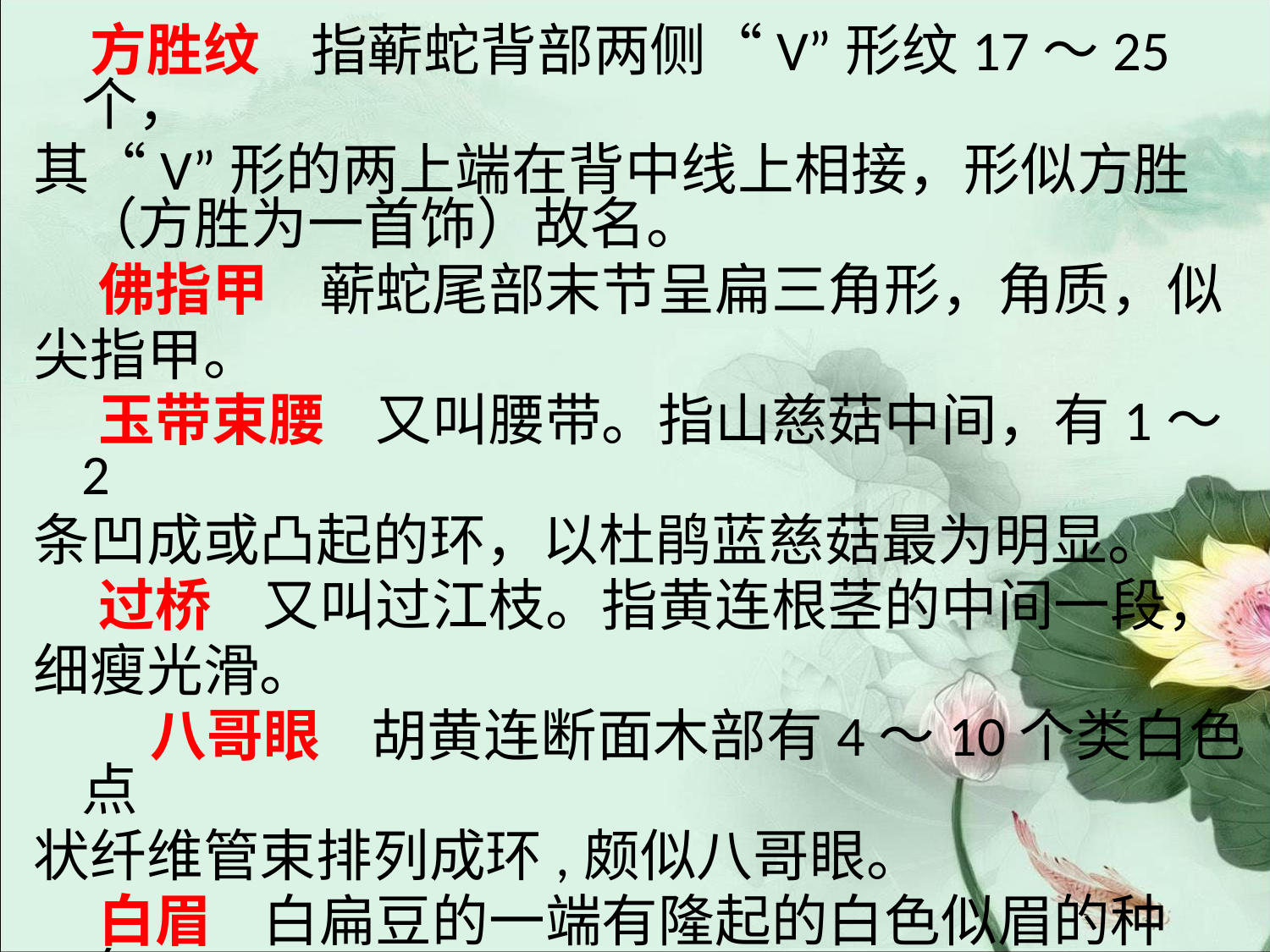

#
    方胜纹    指蕲蛇背部两侧“V”形纹17～25个，
其“V”形的两上端在背中线上相接，形似方胜（方胜为一首饰）故名。
    佛指甲    蕲蛇尾部末节呈扁三角形，角质，似
尖指甲。
    玉带束腰    又叫腰带。指山慈菇中间，有1～2
条凹成或凸起的环，以杜鹃蓝慈菇最为明显。
    过桥    又叫过江枝。指黄连根茎的中间一段，
细瘦光滑。
        八哥眼    胡黄连断面木部有4～10个类白色点
状纤维管束排列成环,颇似八哥眼。
    白眉    白扁豆的一端有隆起的白色似眉的种阜。